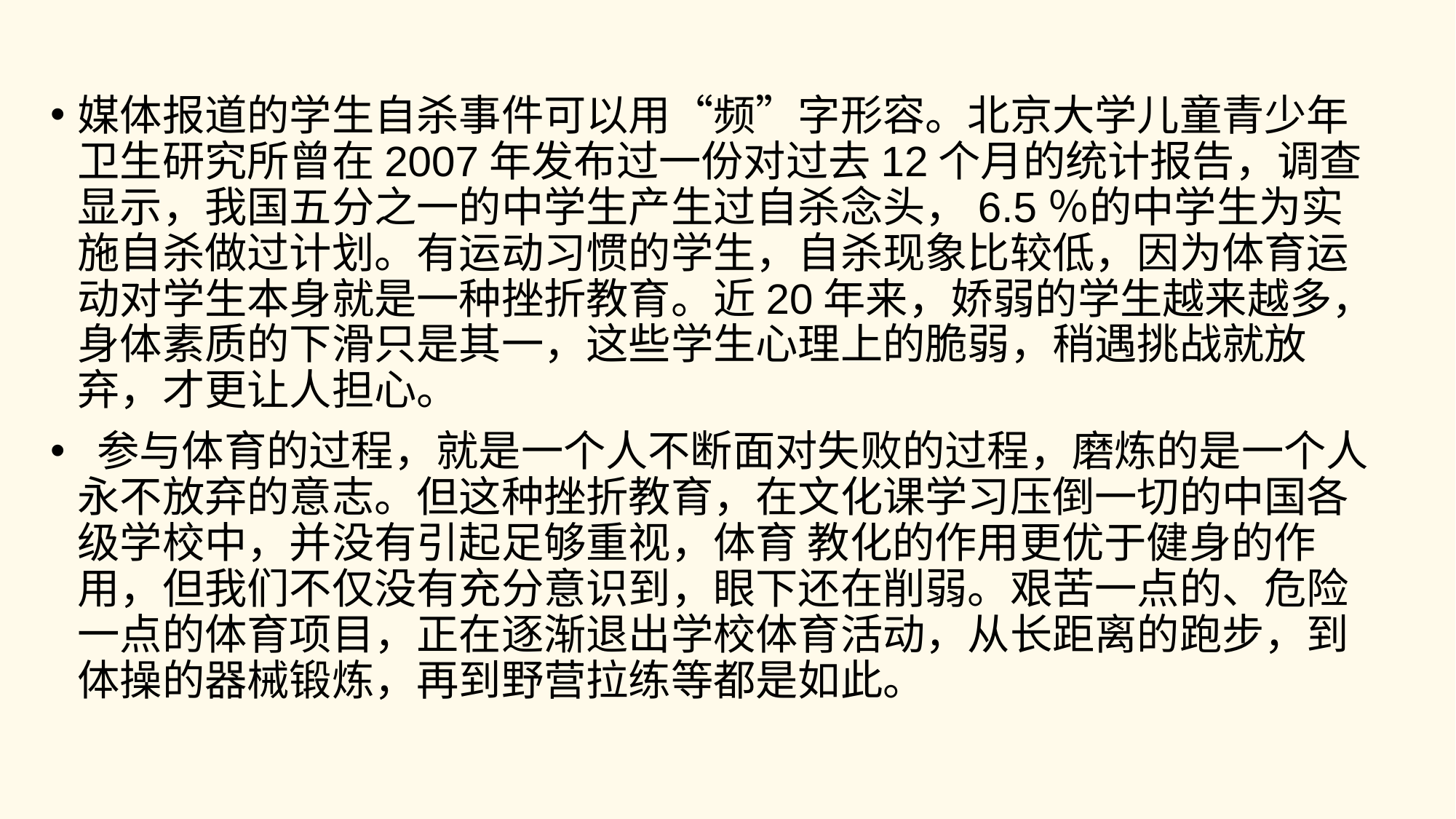

#
媒体报道的学生自杀事件可以用“频”字形容。北京大学儿童青少年卫生研究所曾在2007年发布过一份对过去12个月的统计报告，调查显示，我国五分之一的中学生产生过自杀念头，6.5％的中学生为实施自杀做过计划。有运动习惯的学生，自杀现象比较低，因为体育运动对学生本身就是一种挫折教育。近20年来，娇弱的学生越来越多，身体素质的下滑只是其一，这些学生心理上的脆弱，稍遇挑战就放弃，才更让人担心。
 参与体育的过程，就是一个人不断面对失败的过程，磨炼的是一个人永不放弃的意志。但这种挫折教育，在文化课学习压倒一切的中国各级学校中，并没有引起足够重视，体育 教化的作用更优于健身的作用，但我们不仅没有充分意识到，眼下还在削弱。艰苦一点的、危险一点的体育项目，正在逐渐退出学校体育活动，从长距离的跑步，到体操的器械锻炼，再到野营拉练等都是如此。